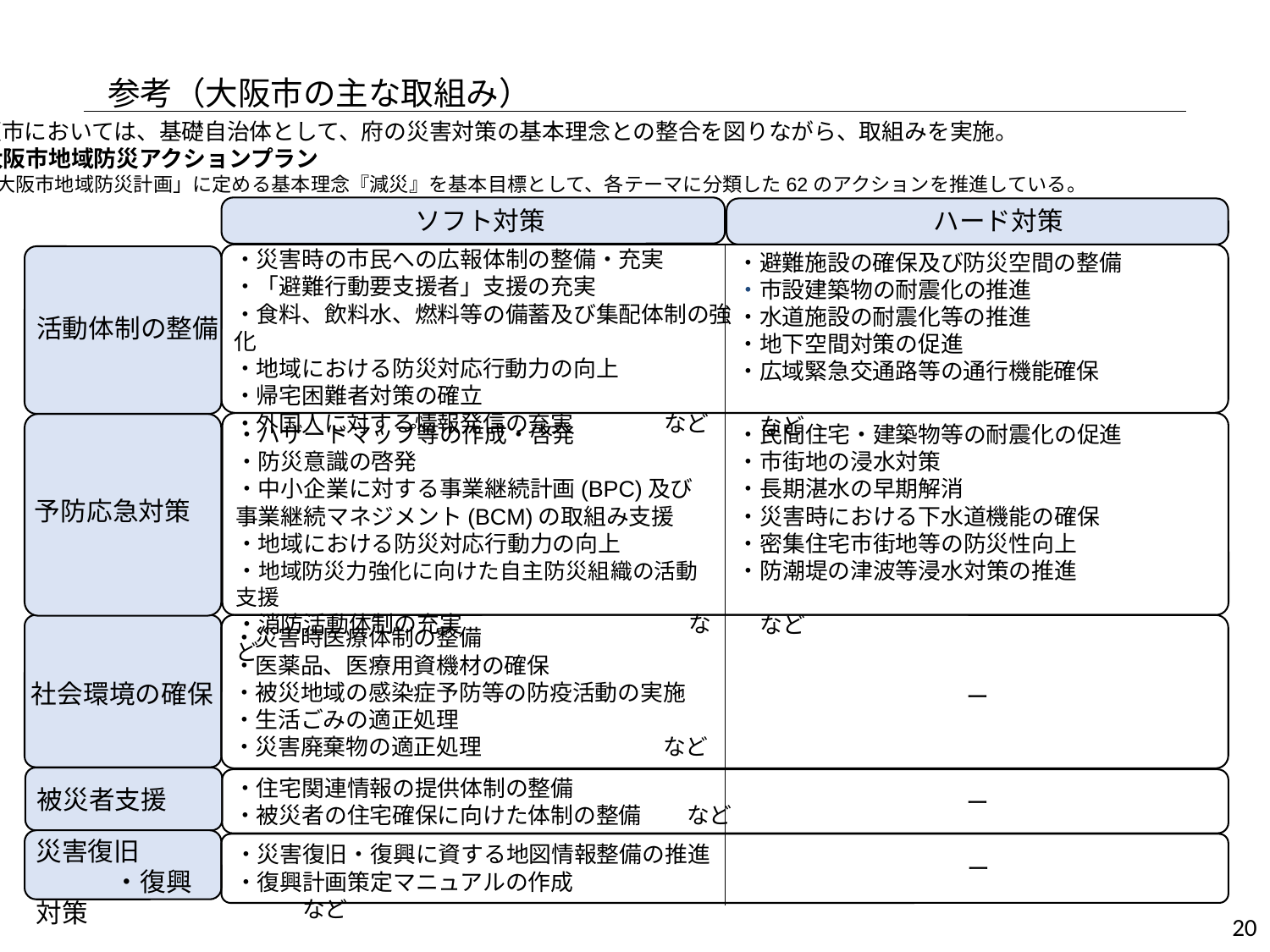

参考（大阪市の主な取組み）
大阪市においては、基礎自治体として、府の災害対策の基本理念との整合を図りながら、取組みを実施。
○大阪市地域防災アクションプラン
　「大阪市地域防災計画」に定める基本理念『減災』を基本目標として、各テーマに分類した62のアクションを推進している。

ソフト対策
ハード対策

・災害時の市民への広報体制の整備・充実
・「避難行動要支援者」支援の充実
・食料、飲料水、燃料等の備蓄及び集配体制の強化
・地域における防災対応行動力の向上
・帰宅困難者対策の確立
・外国人に対する情報発信の充実　　　　など
・避難施設の確保及び防災空間の整備
・市設建築物の耐震化の推進
・水道施設の耐震化等の推進
・地下空間対策の促進
・広域緊急交通路等の通行機能確保
　　　　　　　　　　　　　　　　　　　　　　　など

活動体制の整備

・民間住宅・建築物等の耐震化の促進
・市街地の浸水対策
・長期湛水の早期解消
・災害時における下水道機能の確保
・密集住宅市街地等の防災性向上
・防潮堤の津波等浸水対策の推進
　　　　　　　　　　　　　　　　　　　　　　など
・ハザードマップ等の作成・啓発
・防災意識の啓発
・中小企業に対する事業継続計画(BPC)及び事業継続マネジメント(BCM)の取組み支援
・地域における防災対応行動力の向上
・地域防災力強化に向けた自主防災組織の活動支援
・消防活動体制の充実　　　　　　　　　　など
予防応急対策

・災害時医療体制の整備
・医薬品、医療用資機材の確保
・被災地域の感染症予防等の防疫活動の実施
・生活ごみの適正処理
・災害廃棄物の適正処理　　　　　　　　など
社会環境の確保
ー
・住宅関連情報の提供体制の整備
・被災者の住宅確保に向けた体制の整備　　など

被災者支援
ー
災害復旧
　　　・復興対策

・災害復旧・復興に資する地図情報整備の推進
・復興計画策定マニュアルの作成　　　　　　　　　など
ー
20